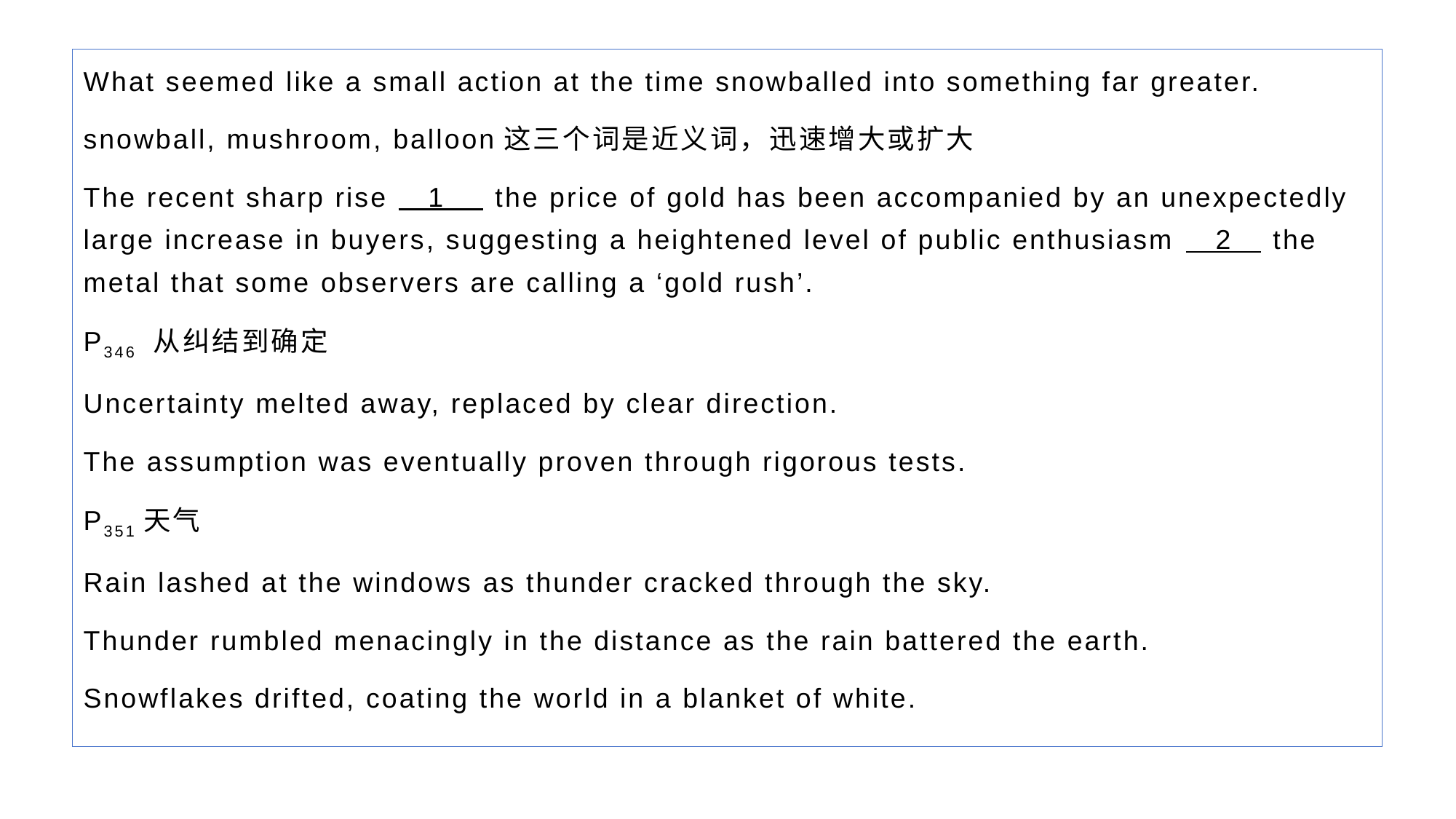

What seemed like a small action at the time snowballed into something far greater.
snowball, mushroom, balloon这三个词是近义词，迅速增大或扩大
The recent sharp rise    1     the price of gold has been accompanied by an unexpectedly large increase in buyers, suggesting a heightened level of public enthusiasm    2    the metal that some observers are calling a ‘gold rush’.
P346 从纠结到确定
Uncertainty melted away, replaced by clear direction.
The assumption was eventually proven through rigorous tests.
P351天气
Rain lashed at the windows as thunder cracked through the sky.
Thunder rumbled menacingly in the distance as the rain battered the earth.
Snowflakes drifted, coating the world in a blanket of white.